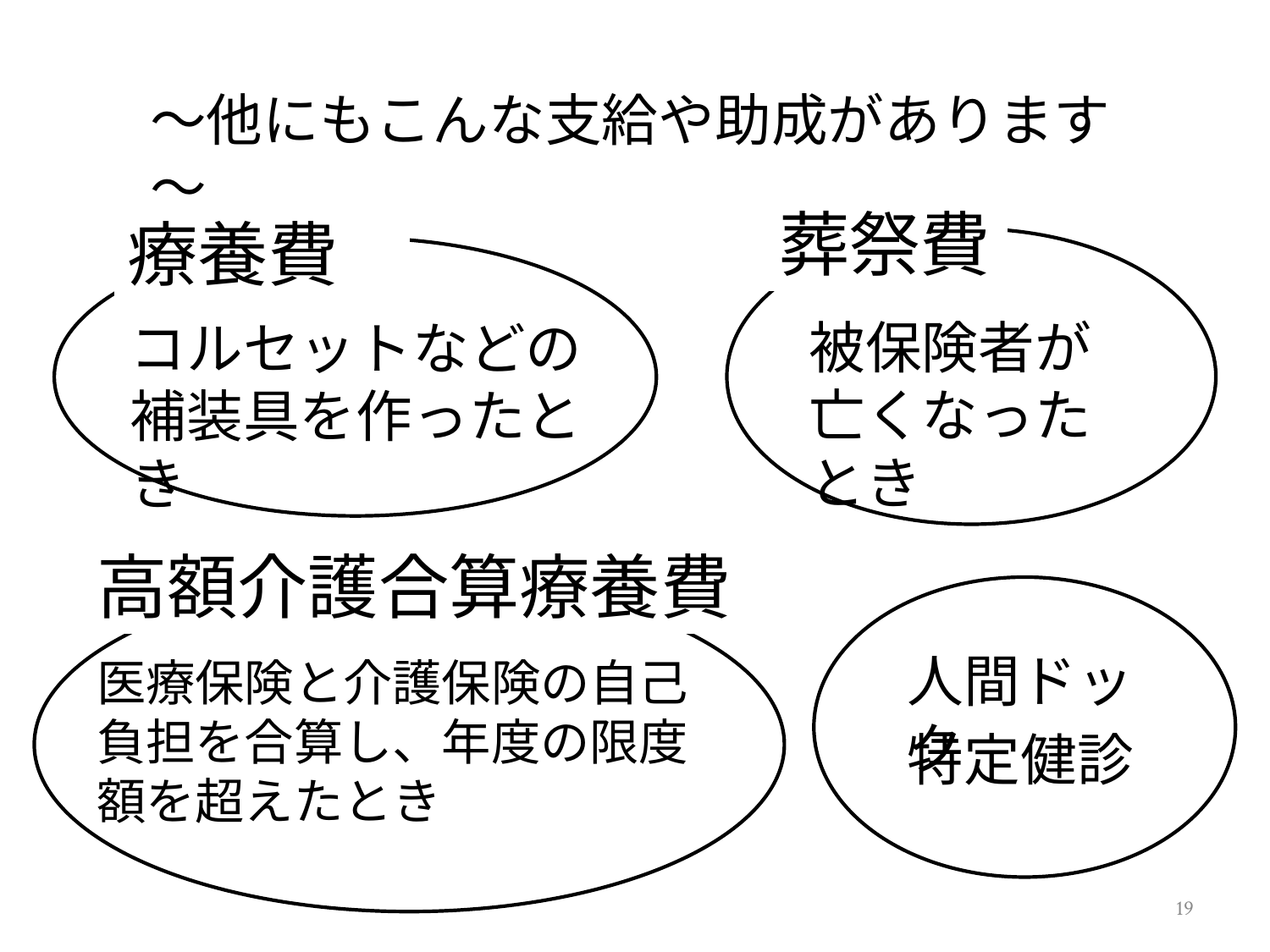

#
～他にもこんな支給や助成があります～
葬祭費

被保険者が亡くなったとき
療養費

コルセットなどの
補装具を作ったとき
高額介護合算療養費

医療保険と介護保険の自己
負担を合算し、年度の限度額を超えたとき

人間ドック
特定健診
19